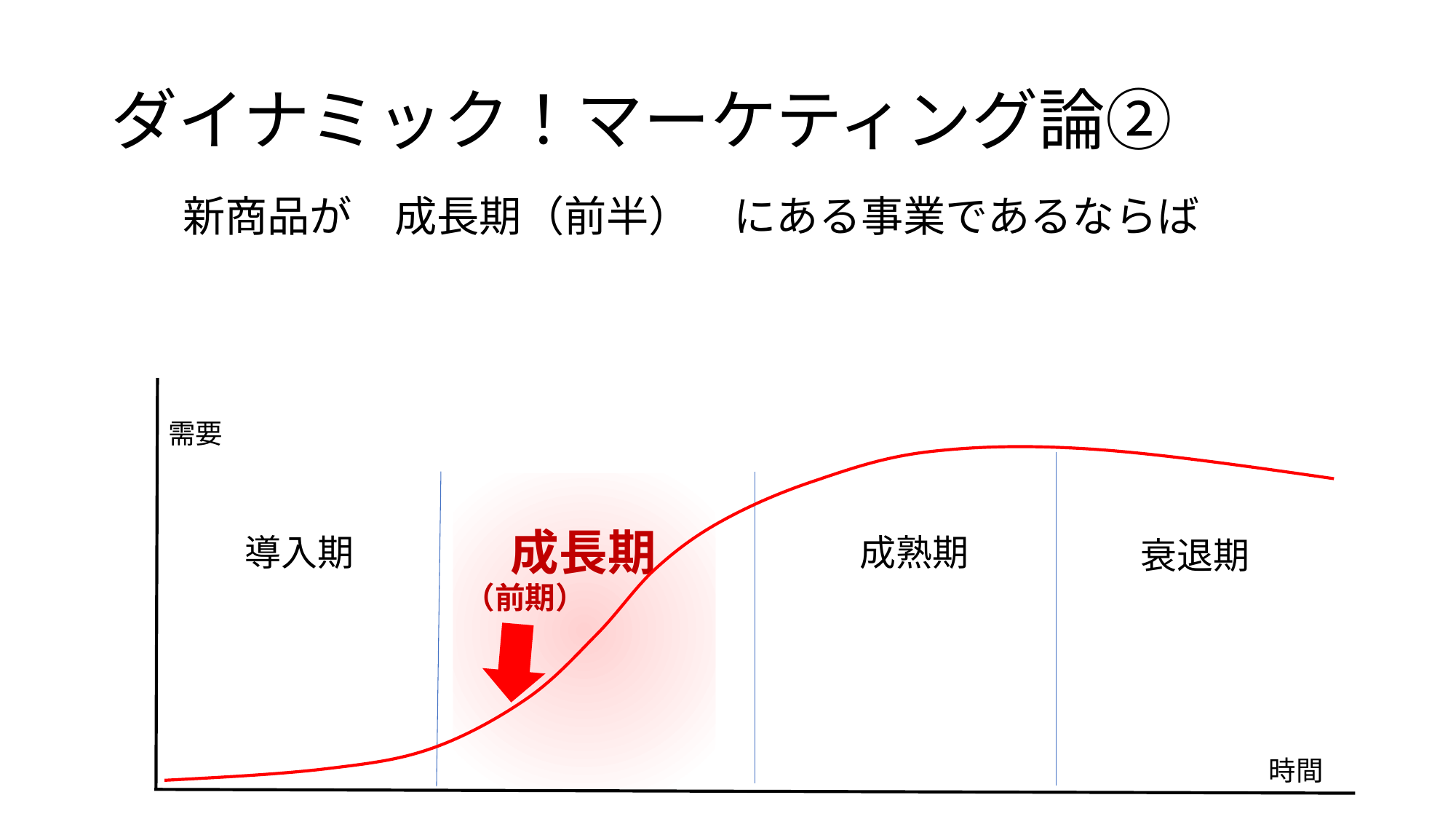

# ダイナミック！マーケティング論②
新商品が　成長期（前半）　にある事業であるならば
需要

成長期
導入期
成熟期
衰退期
（前期）

時間